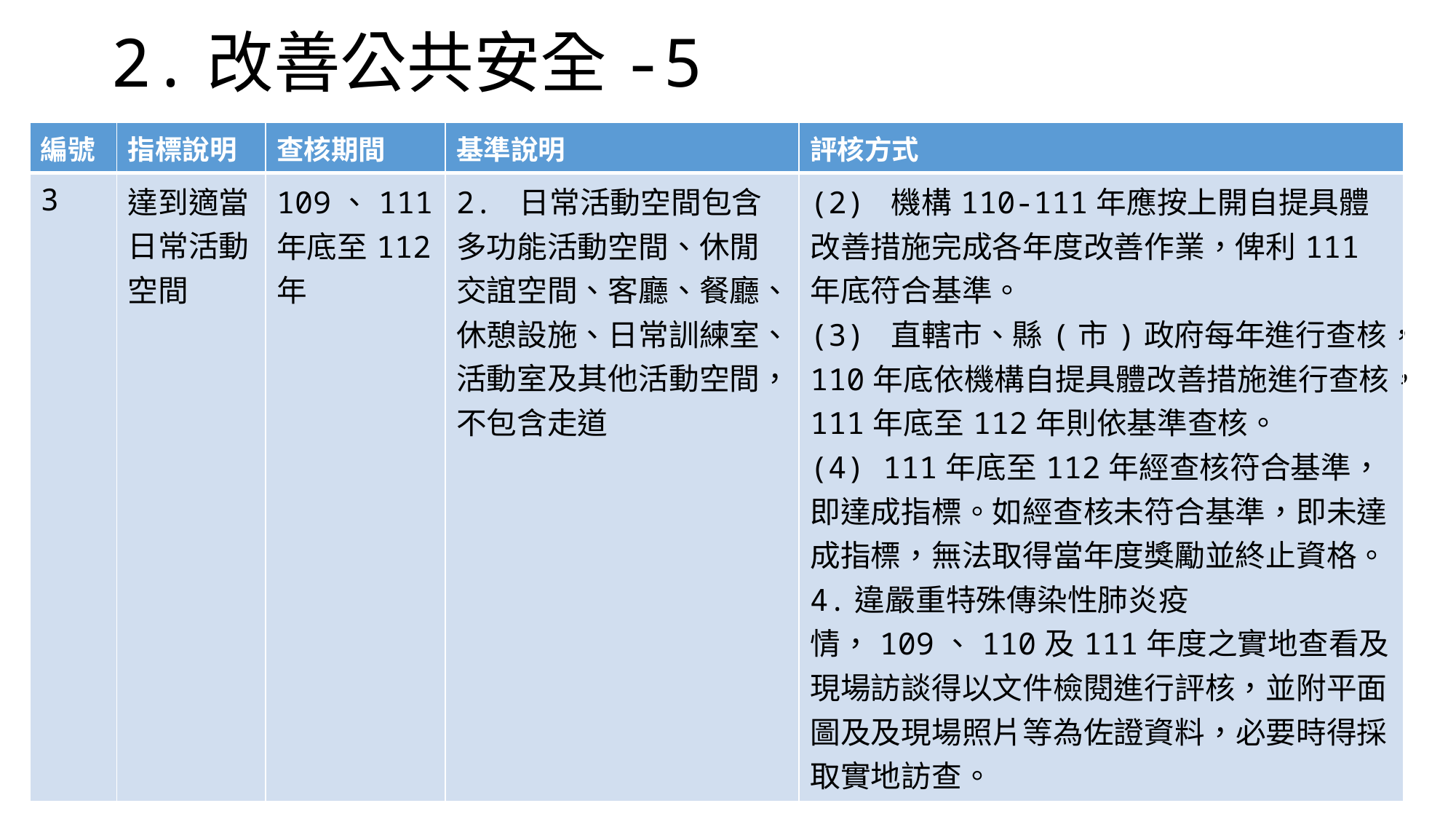

# 2.改善公共安全-5
| 編號 | 指標說明 | 查核期間 | 基準說明 | 評核方式 |
| --- | --- | --- | --- | --- |
| 3 | 達到適當日常活動空間 | 109、111年底至112年 | 2. 日常活動空間包含多功能活動空間、休閒交誼空間、客廳、餐廳、休憩設施、日常訓練室、活動室及其他活動空間，不包含走道 | (2) 機構110-111年應按上開自提具體改善措施完成各年度改善作業，俾利111年底符合基準。 (3) 直轄市、縣(市)政府每年進行查核，110年底依機構自提具體改善措施進行查核，111年底至112年則依基準查核。 (4) 111年底至112年經查核符合基準，即達成指標。如經查核未符合基準，即未達成指標，無法取得當年度獎勵並終止資格。 4.違嚴重特殊傳染性肺炎疫情，109、110及111年度之實地查看及現場訪談得以文件檢閱進行評核，並附平面圖及及現場照片等為佐證資料，必要時得採取實地訪查。 |